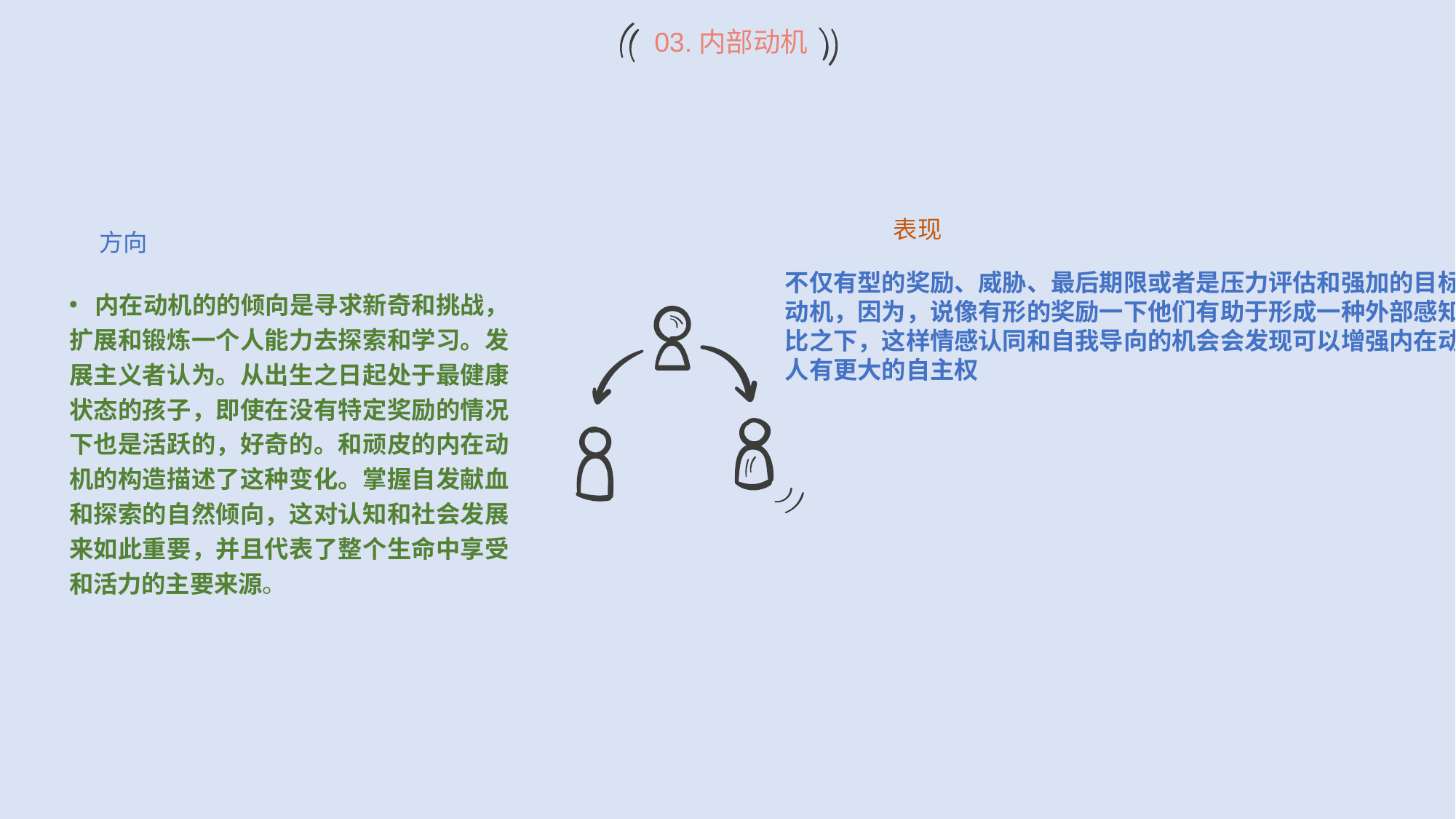

03.内部动机

表现
方向
不仅有型的奖励、威胁、最后期限或者是压力评估和强加的目标，都会减少内在动机，因为，说像有形的奖励一下他们有助于形成一种外部感知的因果关系，同比之下，这样情感认同和自我导向的机会会发现可以增强内在动机，因为它们让人有更大的自主权
  内在动机的的倾向是寻求新奇和挑战，扩展和锻炼一个人能力去探索和学习。发展主义者认为。从出生之日起处于最健康状态的孩子，即使在没有特定奖励的情况下也是活跃的，好奇的。和顽皮的内在动机的构造描述了这种变化。掌握自发献血和探索的自然倾向，这对认知和社会发展来如此重要，并且代表了整个生命中享受和活力的主要来源。